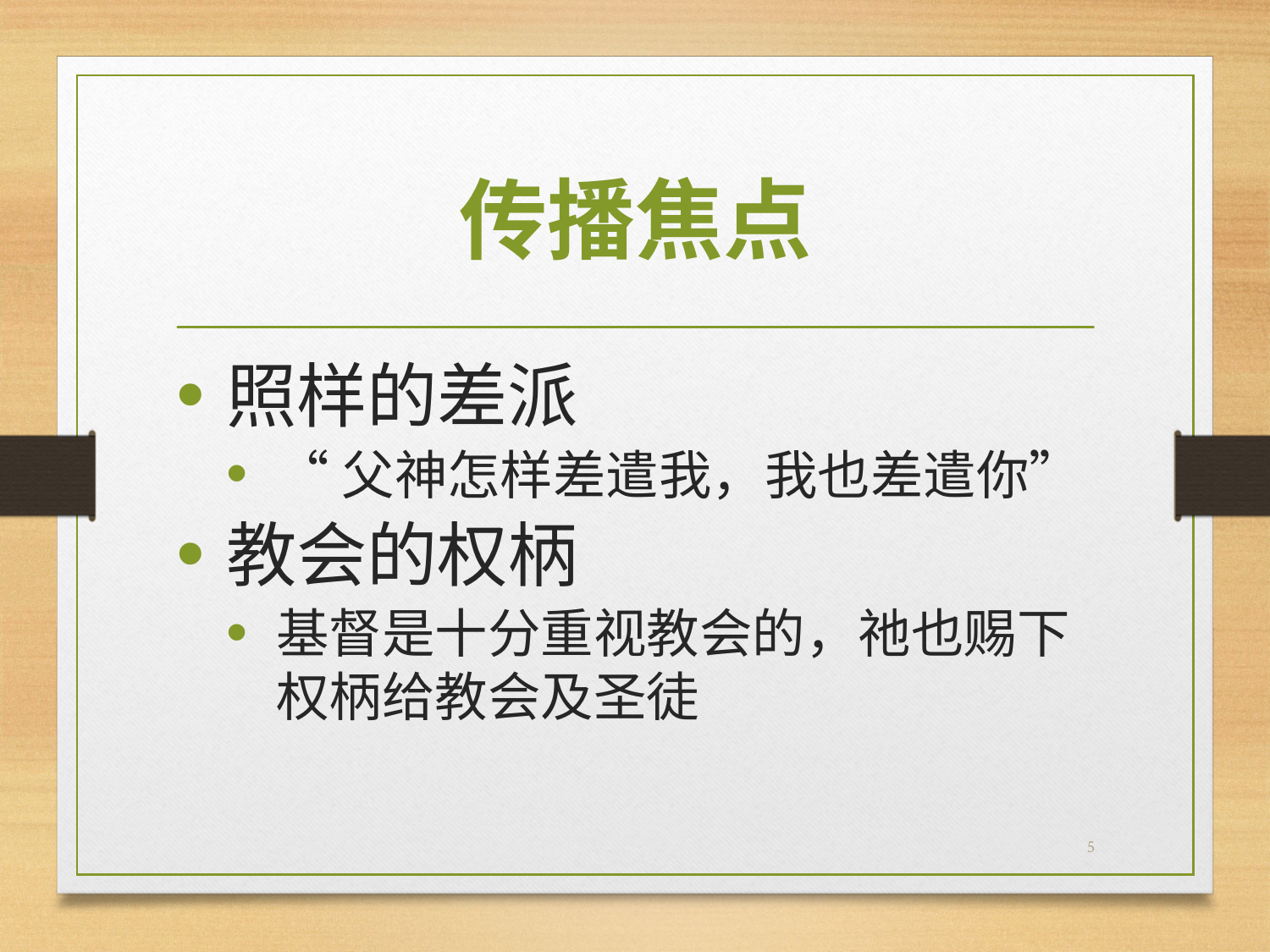

# 传播焦点
照样的差派
“父神怎样差遣我，我也差遣你”
教会的权柄
基督是十分重视教会的，祂也赐下权柄给教会及圣徒

5